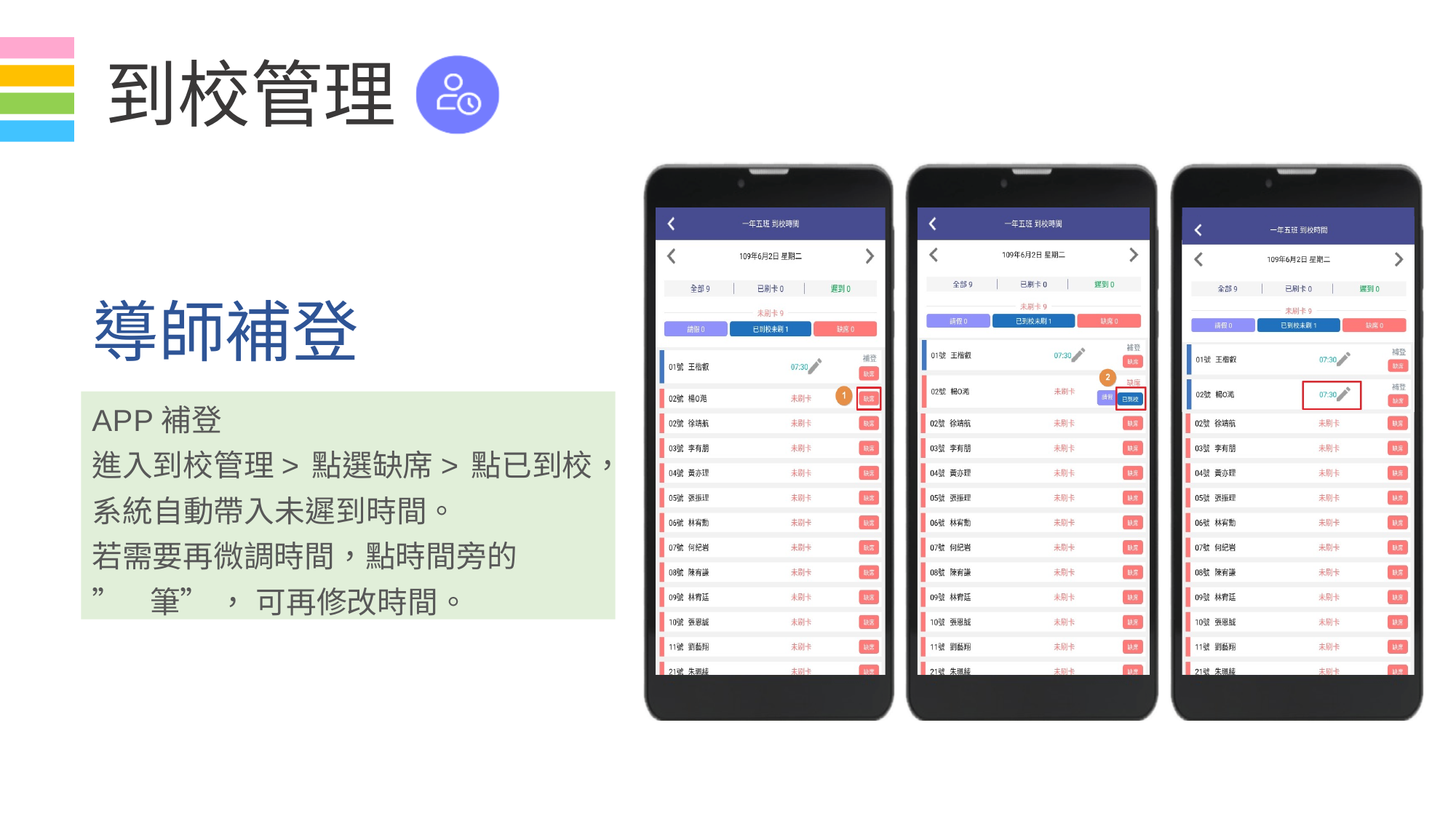

# 到校管理

導師補登
APP補登
進入到校管理>點選缺席>點已到校，
系統自動帶入未遲到時間。
若需要再微調時間，點時間旁的” 筆”，可再修改時間。